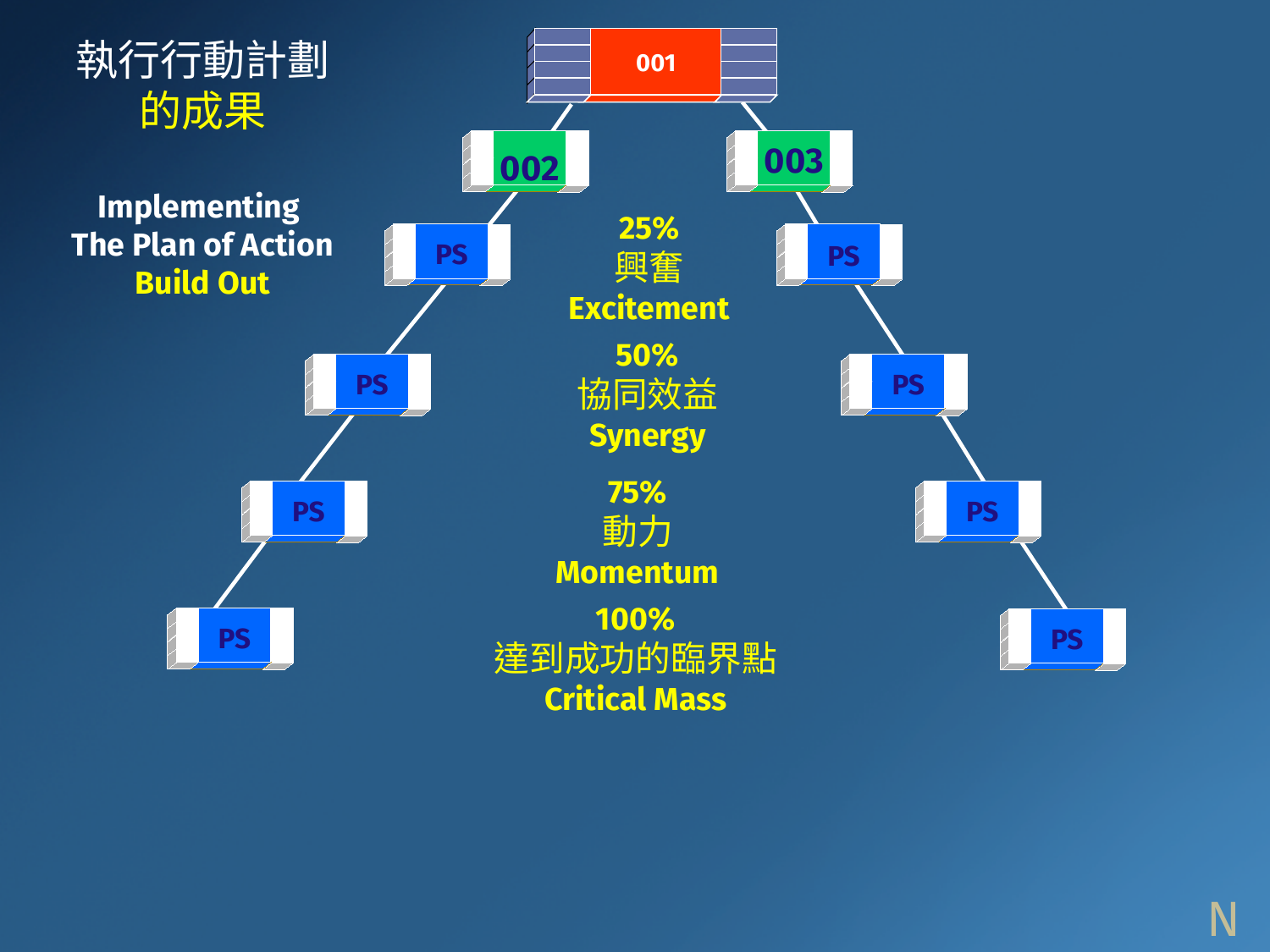

001

002

003
執行行動計劃
的成果

Implementing
The Plan of Action
Build Out

PS

PS

25%
興奮
Excitement

PS

PS

50%
協同效益
Synergy

PS

PS

75%
動力
Momentum

PS

PS

100%
達到成功的臨界點
Critical Mass
N